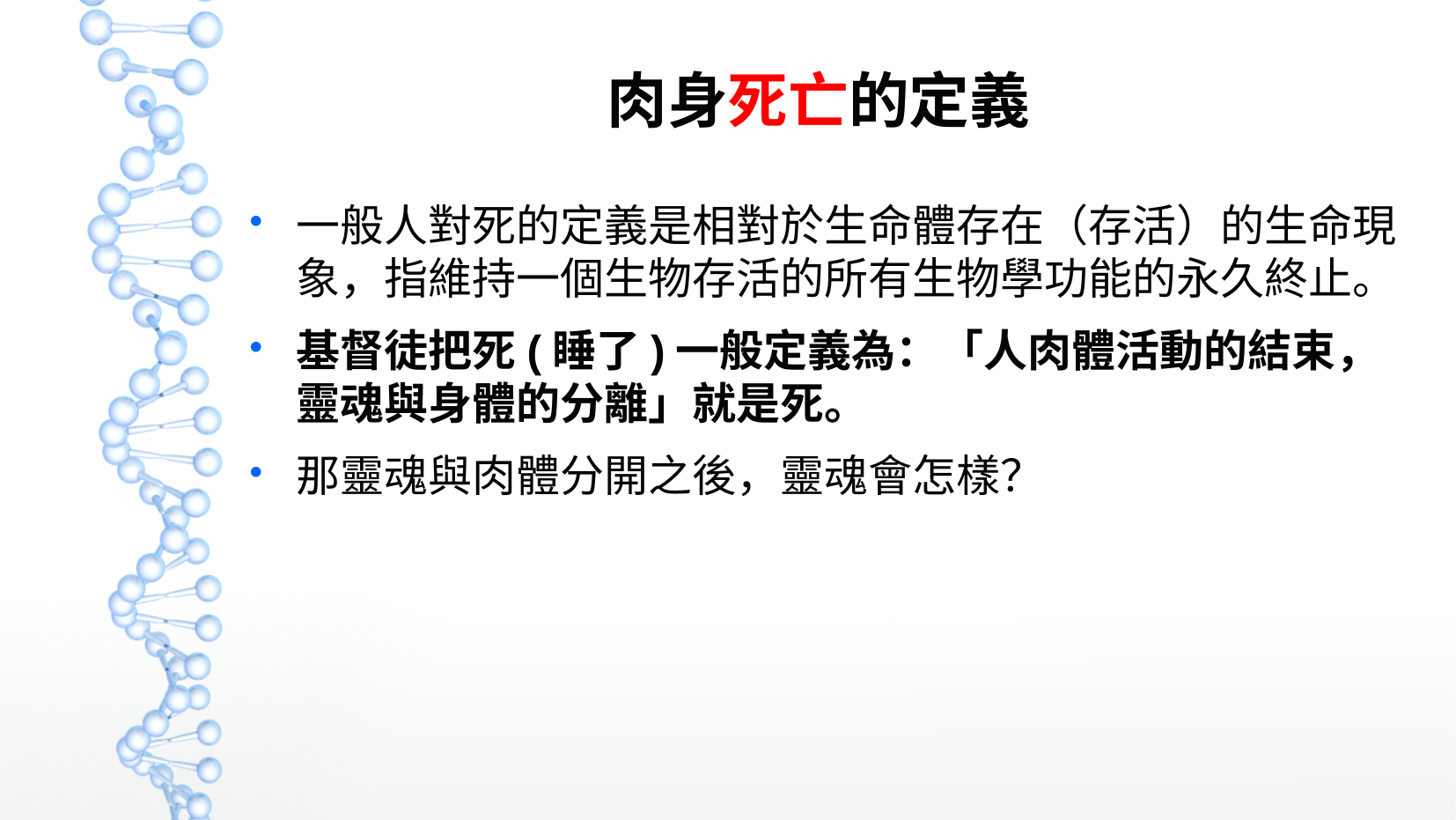

肉身死亡的定義
一般人對死的定義是相對於生命體存在（存活）的生命現象，指維持一個生物存活的所有生物學功能的永久終止。
基督徒把死(睡了)一般定義為：「人肉體活動的結束，靈魂與身體的分離」就是死。
那靈魂與肉體分開之後，靈魂會怎樣？